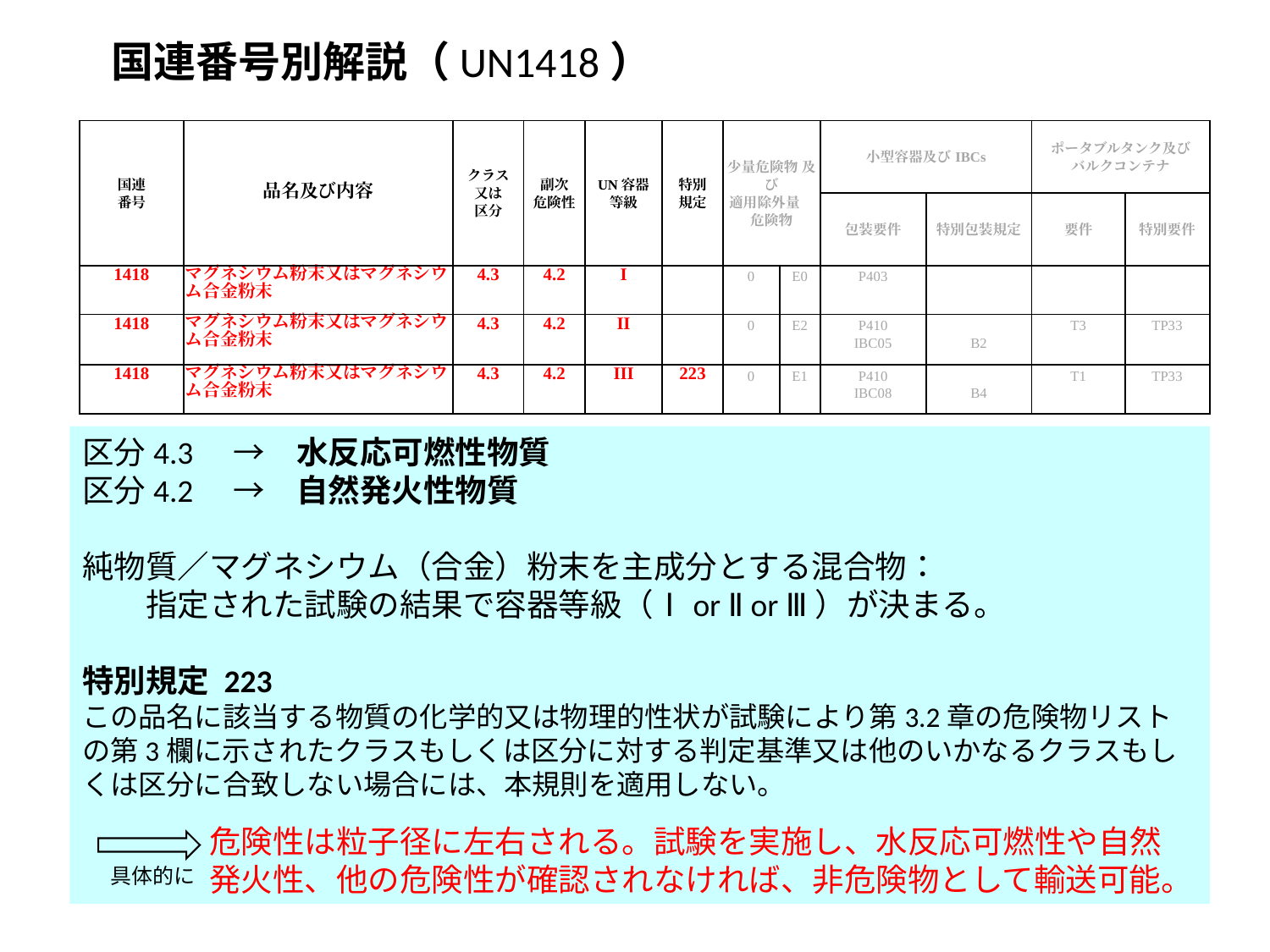

国連番号別解説（UN1418）
| 国連 番号 | 品名及び内容 | クラス 又は 区分 | 副次 危険性 | UN容器 等級 | 特別 規定 | 少量危険物 及び 適用除外量　危険物 |  | 小型容器及びIBCs |  | ポータブルタンク及び バルクコンテナ |  |
| --- | --- | --- | --- | --- | --- | --- | --- | --- | --- | --- | --- |
|  |  |  |  |  |  |  |  | 包装要件 | 特別包装規定 | 要件 | 特別要件 |
| 1418 | マグネシウム粉末又はマグネシウム合金粉末 | 4.3 | 4.2 | I |  | 0 | E0 | P403 |  |  |  |
| 1418 | マグネシウム粉末又はマグネシウム合金粉末 | 4.3 | 4.2 | II |  | 0 | E2 | P410 IBC05 | B2 | T3 | TP33 |
| 1418 | マグネシウム粉末又はマグネシウム合金粉末 | 4.3 | 4.2 | III | 223 | 0 | E1 | P410 IBC08 | B4 | T1 | TP33 |
区分4.3　→　水反応可燃性物質
区分4.2　→　自然発火性物質

純物質／マグネシウム（合金）粉末を主成分とする混合物：
　　指定された試験の結果で容器等級（Ⅰor Ⅱ or Ⅲ）が決まる。

特別規定 223
この品名に該当する物質の化学的又は物理的性状が試験により第3.2章の危険物リストの第3欄に示されたクラスもしくは区分に対する判定基準又は他のいかなるクラスもしくは区分に合致しない場合には、本規則を適用しない。
　　　　危険性は粒子径に左右される。試験を実施し、水反応可燃性や自然
　　　　発火性、他の危険性が確認されなければ、非危険物として輸送可能。

具体的に